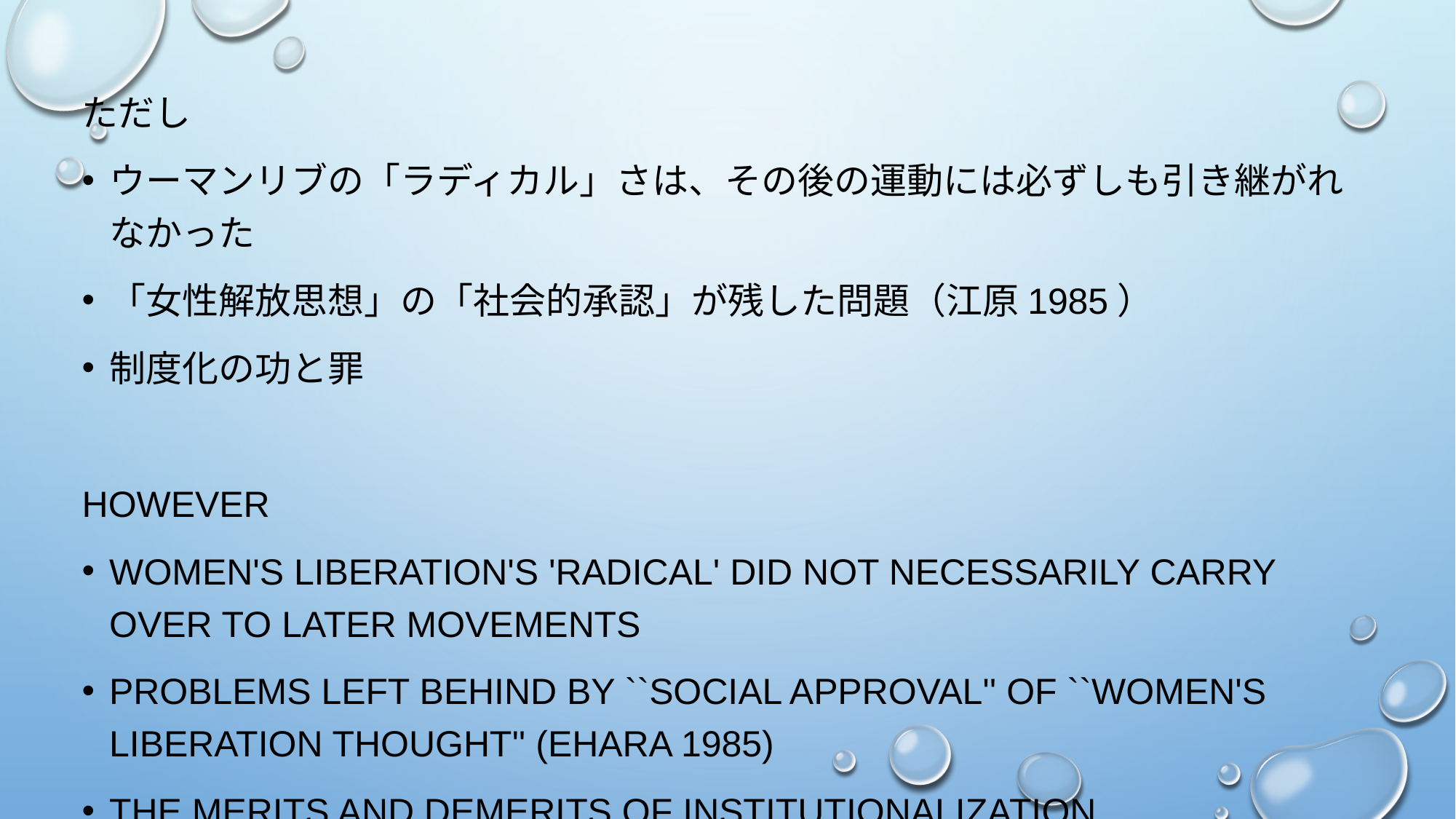

ただし
ウーマンリブの「ラディカル」さは、その後の運動には必ずしも引き継がれなかった
「女性解放思想」の「社会的承認」が残した問題（江原1985）
制度化の功と罪

However
Women's Liberation's 'radical' did not necessarily carry over to later movements
Problems Left Behind by ``Social Approval'' of ``Women's Liberation Thought'' (Ehara 1985)
The merits and demerits of institutionalization